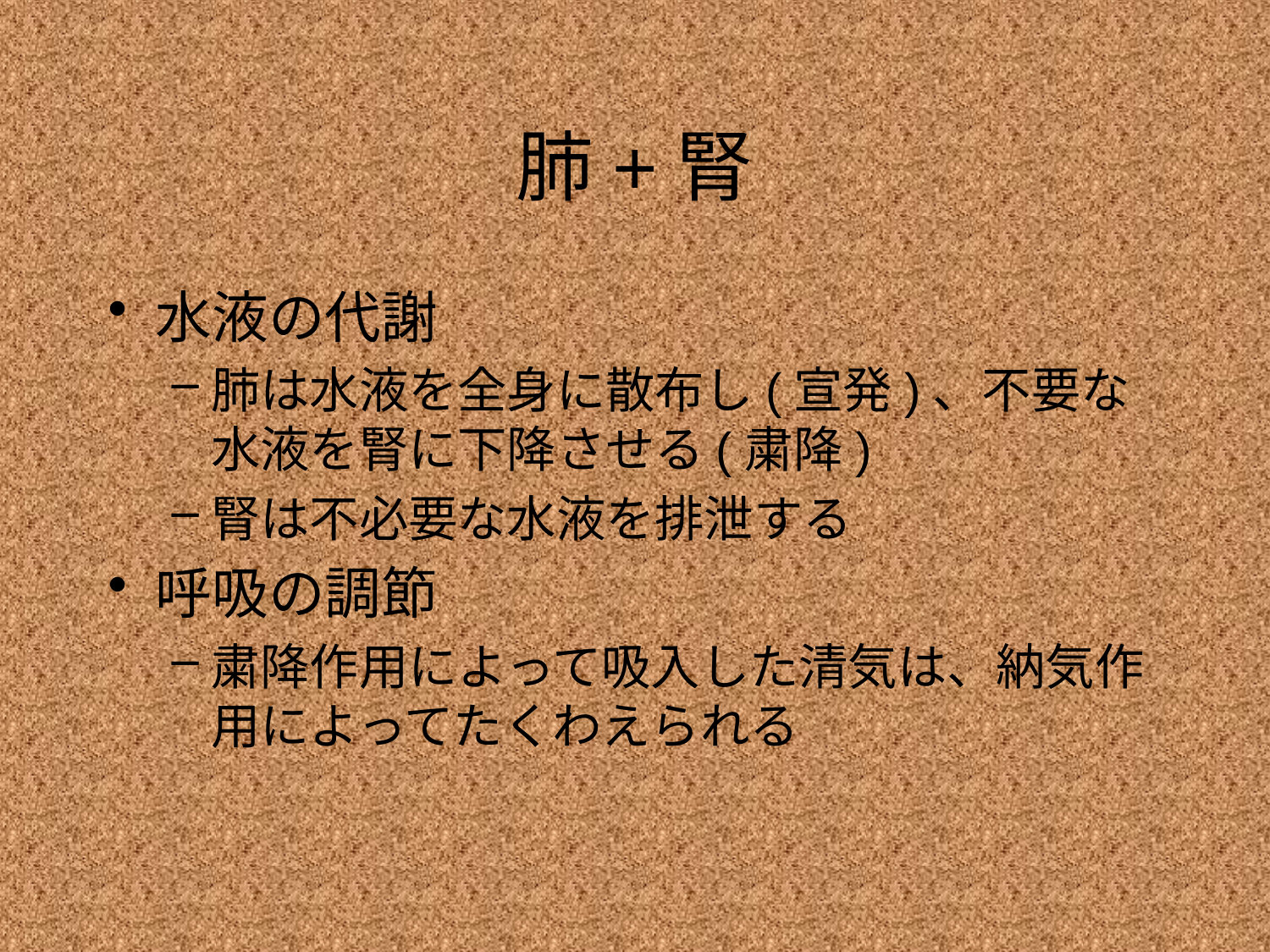

# 肺+腎
水液の代謝
肺は水液を全身に散布し(宣発)、不要な水液を腎に下降させる(粛降)
腎は不必要な水液を排泄する
呼吸の調節
粛降作用によって吸入した清気は、納気作用によってたくわえられる